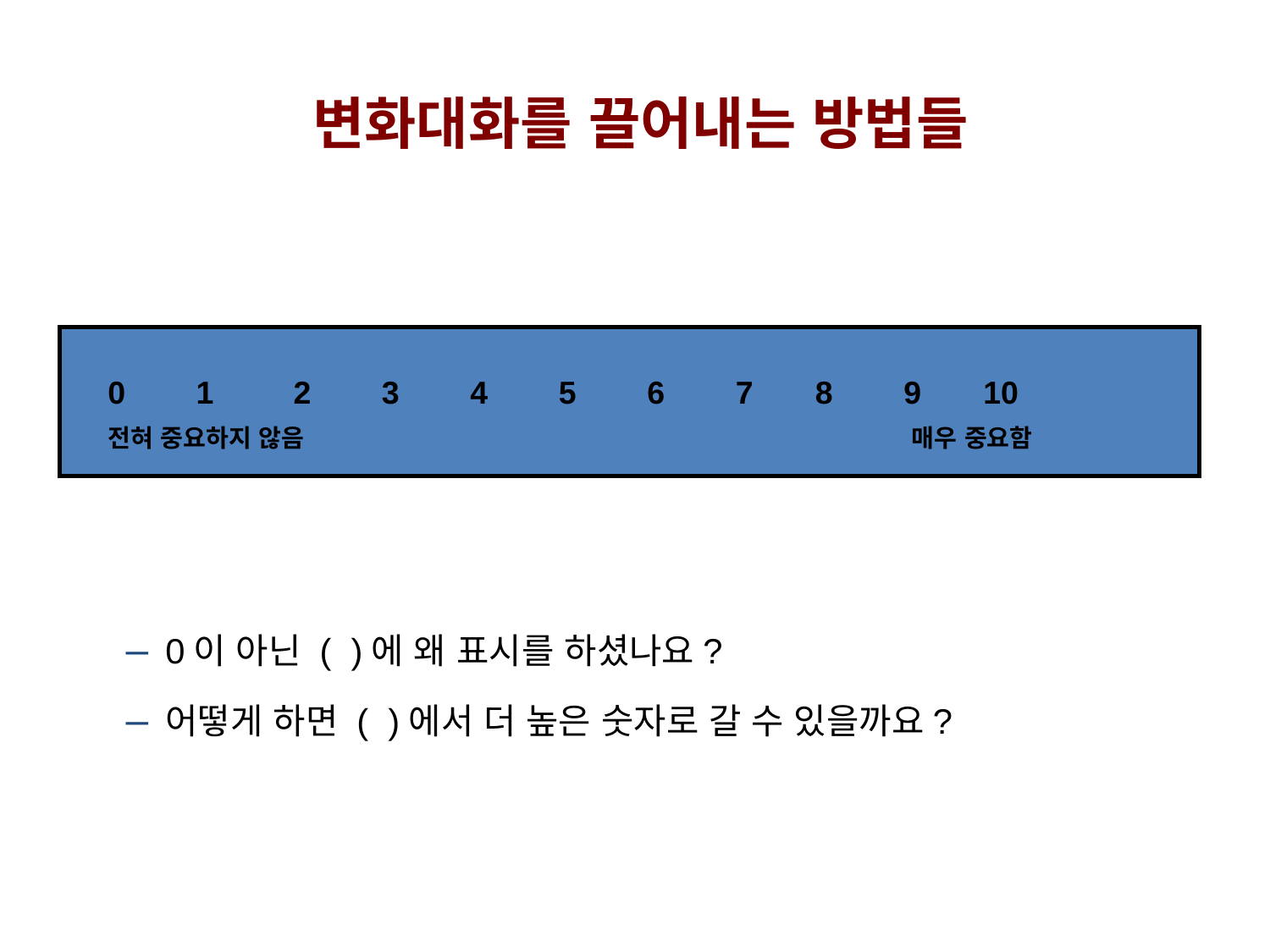

변화대화를 끌어내는 방법들
2. 중요성 척도 사용하기

0이 아닌 (  )에 왜 표시를 하셨나요?
어떻게 하면 (  )에서 더 높은 숫자로 갈 수 있을까요?

0        1         2        3        4        5        6        7       8        9       10
전혀 중요하지 않음                                                                                       매우 중요함